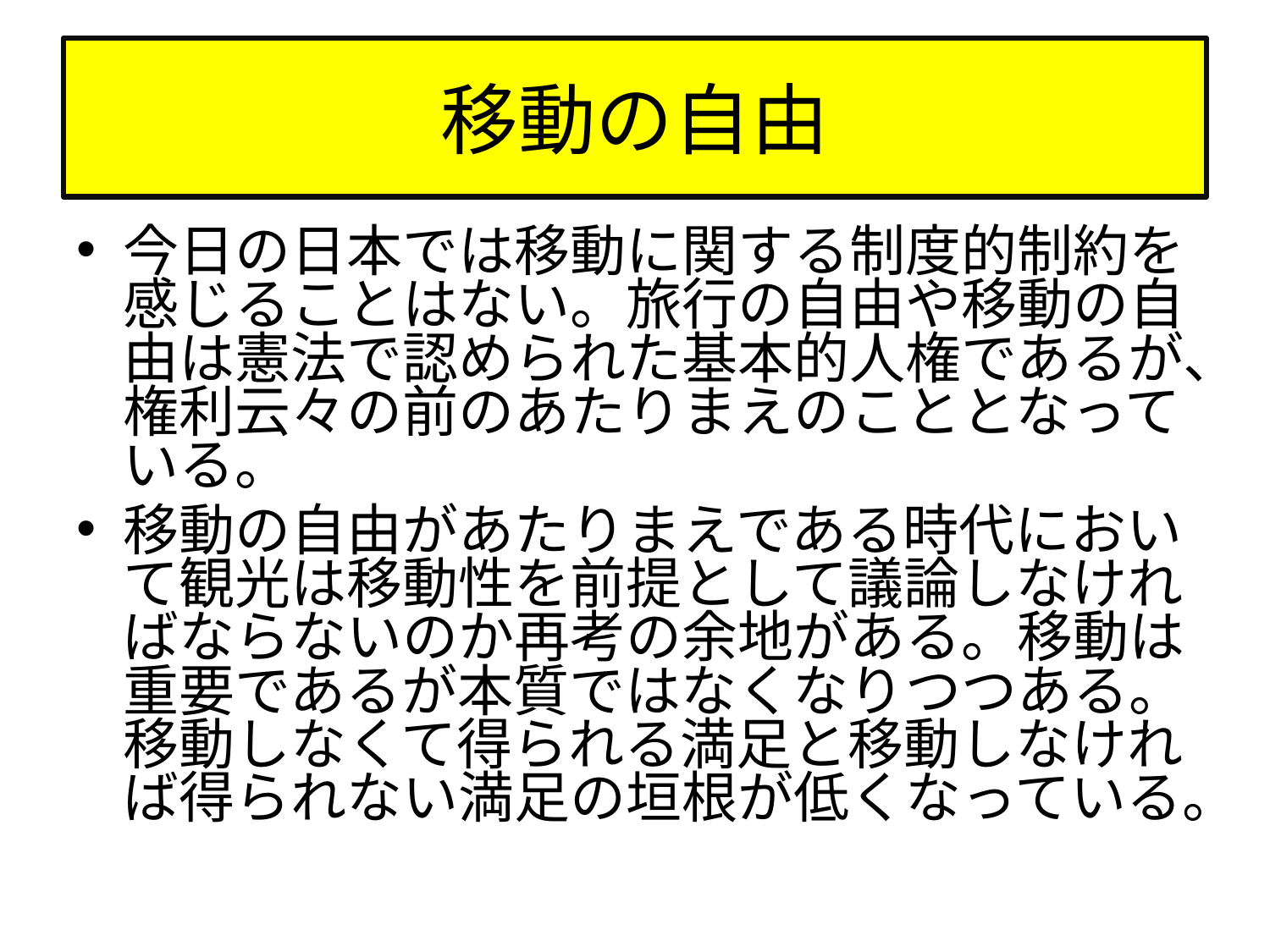

# 移動の自由
今日の日本では移動に関する制度的制約を感じることはない。旅行の自由や移動の自由は憲法で認められた基本的人権であるが、権利云々の前のあたりまえのこととなっている。
移動の自由があたりまえである時代において観光は移動性を前提として議論しなければならないのか再考の余地がある。移動は重要であるが本質ではなくなりつつある。移動しなくて得られる満足と移動しなければ得られない満足の垣根が低くなっている。